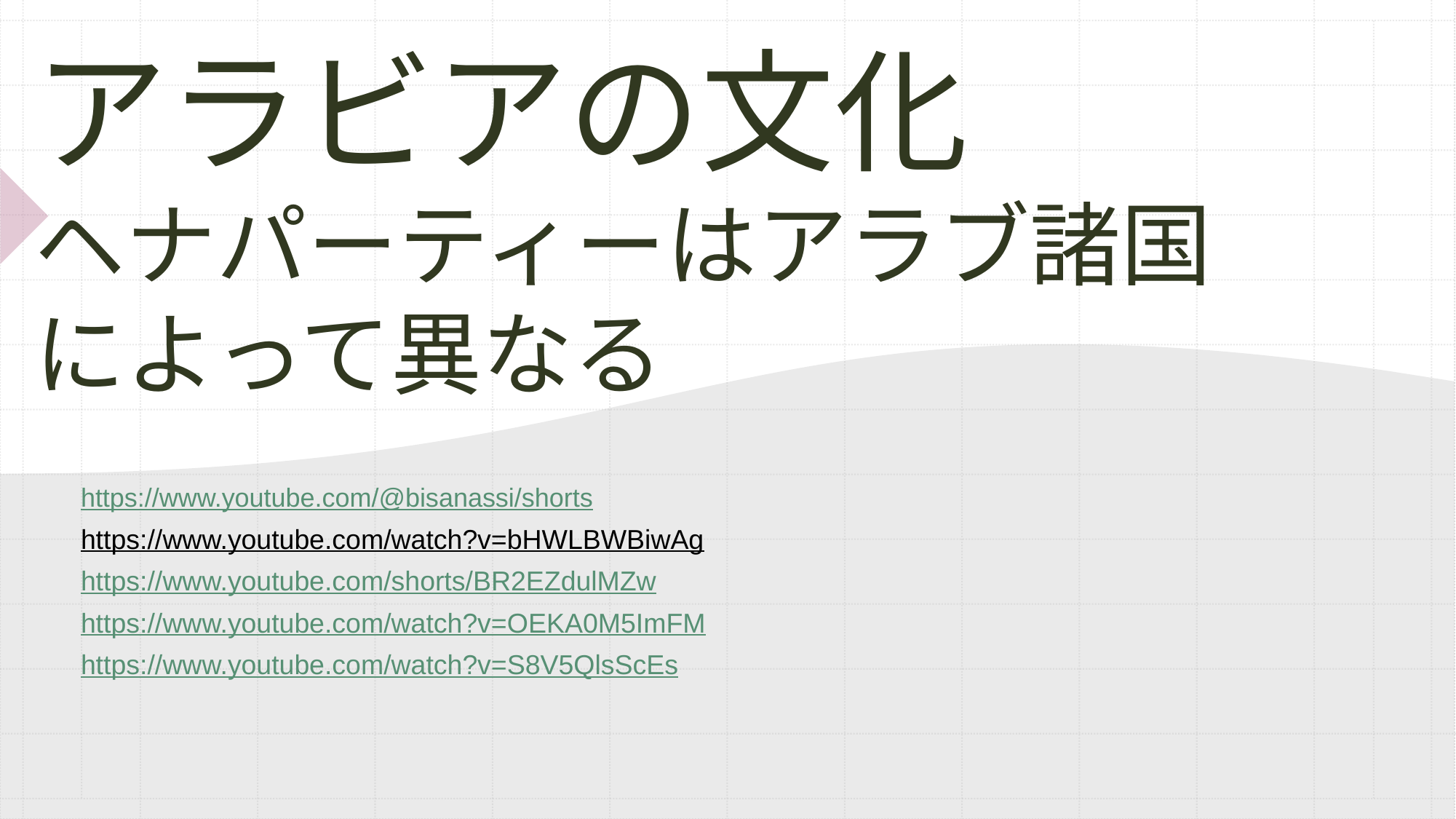

# アラビアの文化 ヘナパーティーはアラブ諸国によって異なる

https://www.youtube.com/@bisanassi/shorts
https://www.youtube.com/watch?v=bHWLBWBiwAg
https://www.youtube.com/shorts/BR2EZdulMZw
https://www.youtube.com/watch?v=OEKA0M5ImFM
https://www.youtube.com/watch?v=S8V5QlsScEs